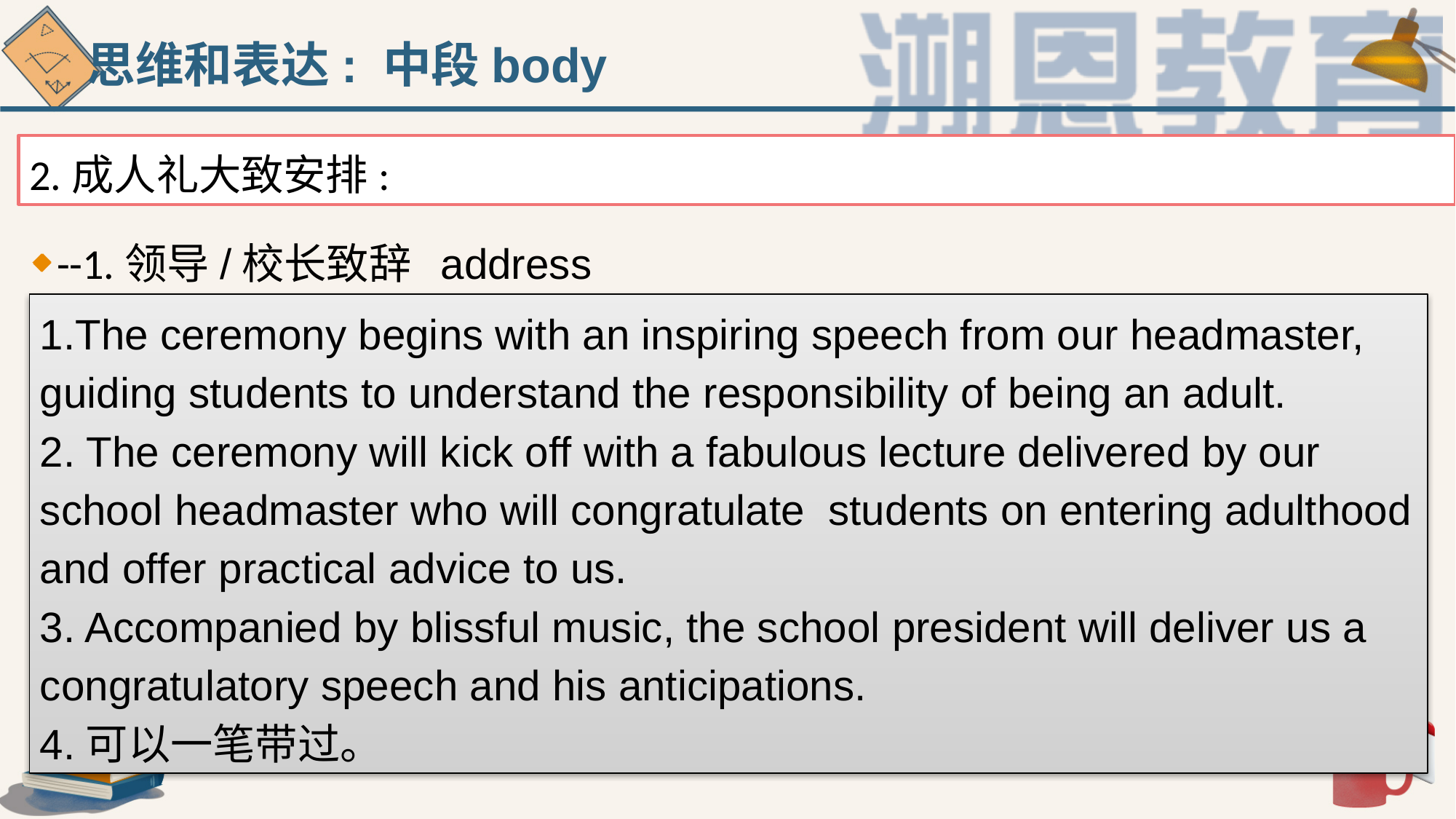

思维和表达: 中段body

2.成人礼大致安排:
--1.领导/校长致辞  address
1.The ceremony begins with an inspiring speech from our headmaster, guiding students to understand the responsibility of being an adult.
2. The ceremony will kick off with a fabulous lecture delivered by our school headmaster who will congratulate  students on entering adulthood and offer practical advice to us.
3. Accompanied by blissful music, the school president will deliver us a congratulatory speech and his anticipations.
4.可以一笔带过。